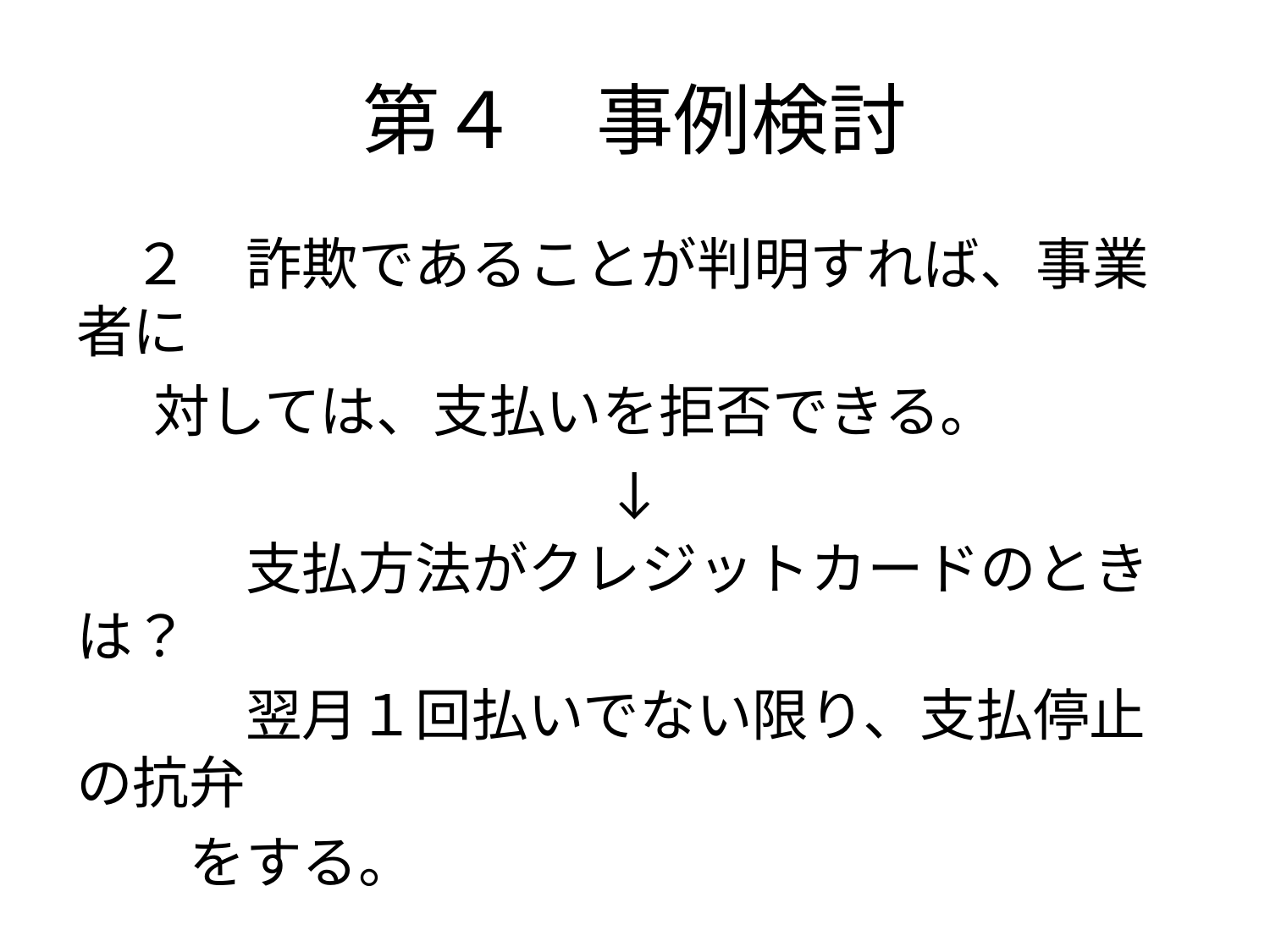

# 第４　事例検討
　２　詐欺であることが判明すれば、事業者に
     対しては、支払いを拒否できる。
↓
　　　支払方法がクレジットカードのときは？
　　　翌月１回払いでない限り、支払停止の抗弁
　　をする。